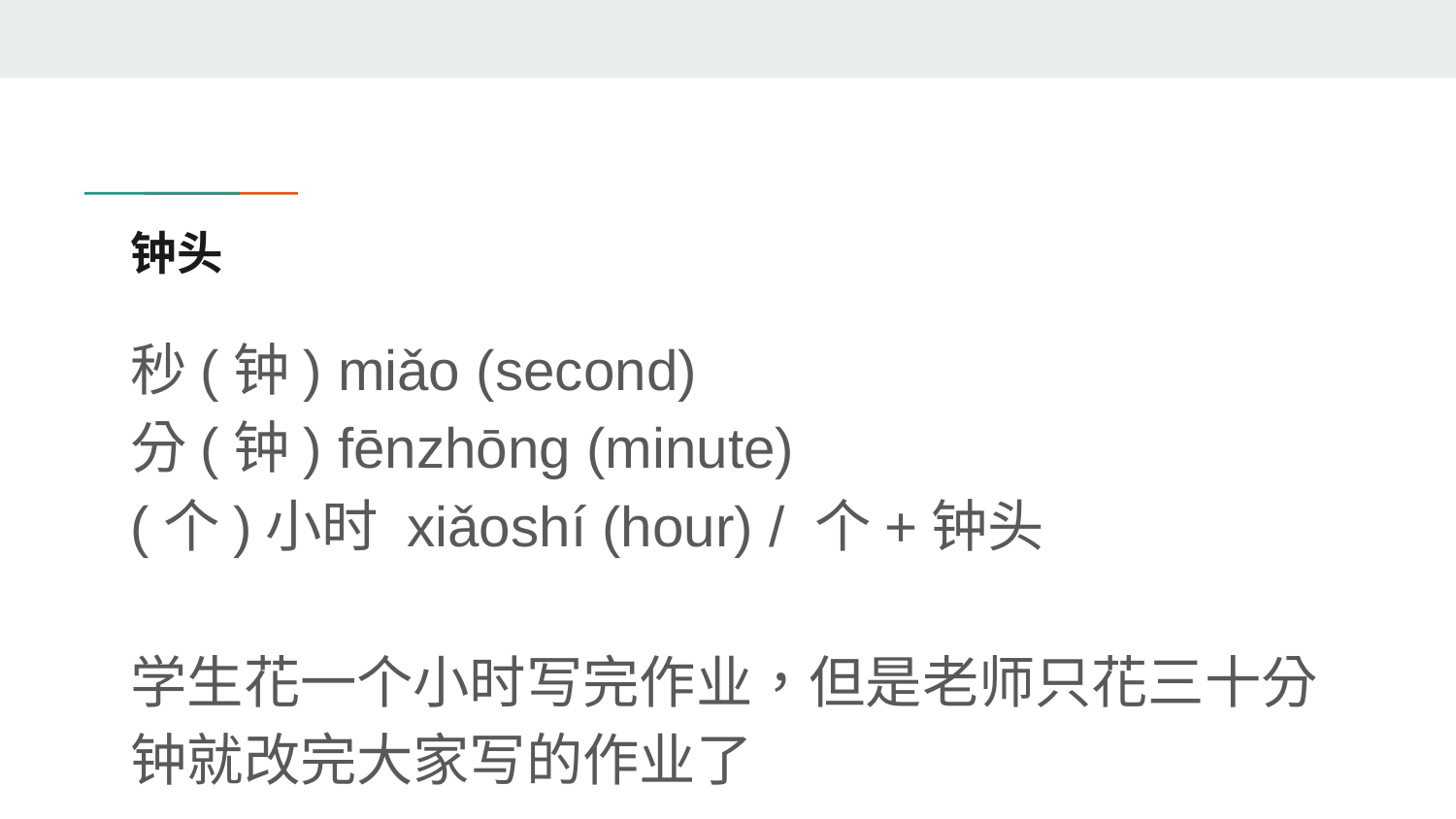

# 钟头
秒(钟) miǎo (second)
分(钟) fēnzhōng (minute)
(个)小时 xiǎoshí (hour) / 个+钟头

学生花一个小时写完作业，但是老师只花三十分钟就改完大家写的作业了